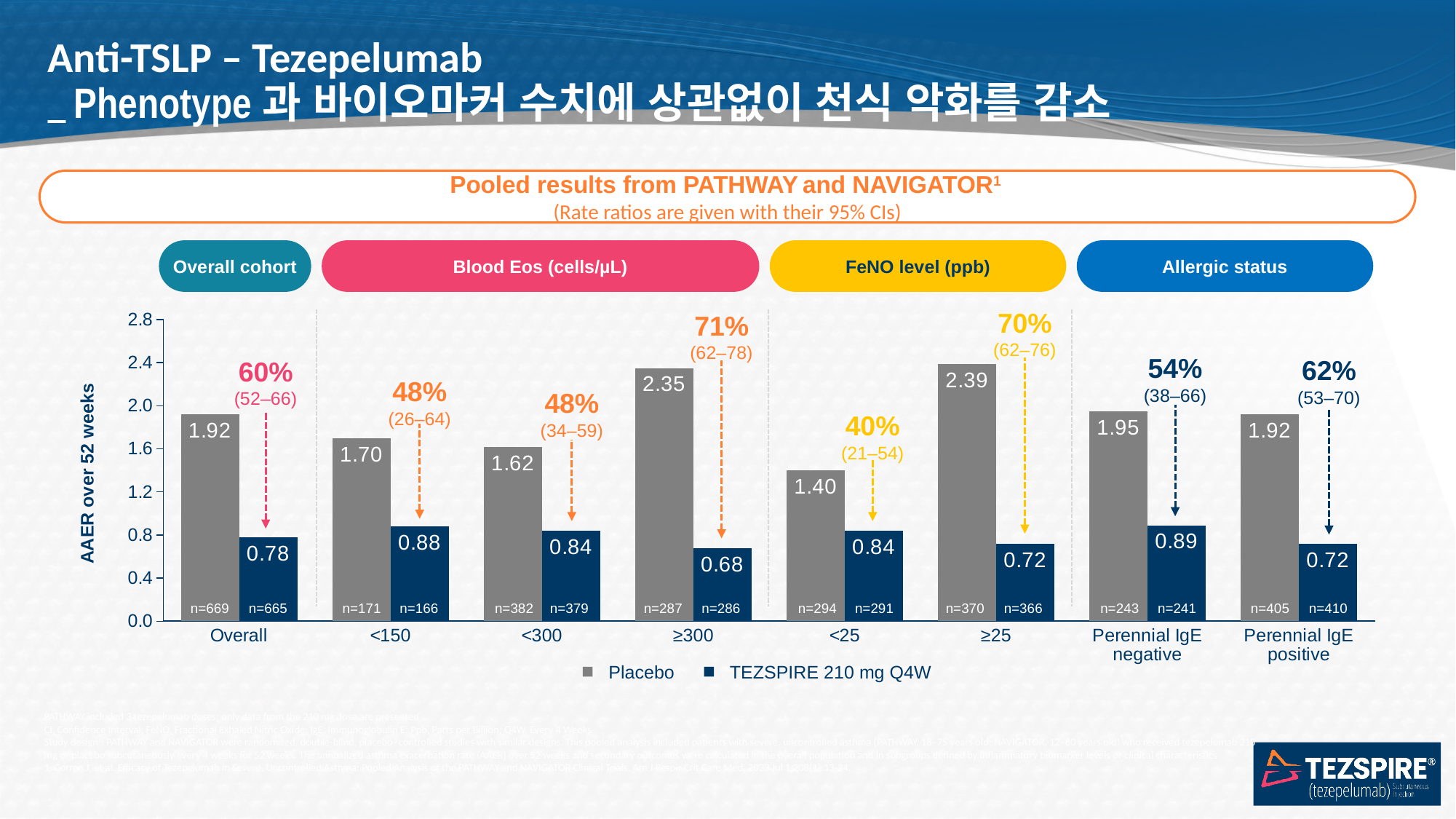

# Anti-TSLP – Tezepelumab _ Phenotype과 바이오마커 수치에 상관없이 천식 악화를 감소
Pooled results from PATHWAY and NAVIGATOR1
(Rate ratios are given with their 95% CIs)
Overall cohort
Blood Eos (cells/µL)
FeNO level (ppb)
Allergic status

### Chart

| Category | Placebo | Tezepelumab
210 mg Q4W |
|---|---|---|
| Overall | 1.92 | 0.78 |
| <150 | 1.7 | 0.88 |
| <300 | 1.62 | 0.84 |
| ≥300 | 2.35 | 0.68 |
| <25 | 1.4 | 0.84 |
| ≥25 | 2.39 | 0.72 |
| Perennial IgE
negative | 1.95 | 0.89 |
| Perennial IgE
positive | 1.92 | 0.72 |
70%
(62–76)
71%
(62–78)
54%
(38–66)
62%
(53–70)
60%
(52–66)
48%
(26–64)
48%
(34–59)

40%
(21–54)
AAER over 52 weeks
n=669
n=665
n=171
n=166
n=382
n=379
n=287
n=286
n=294
n=291
n=370
n=366
n=243
n=241
n=405
n=410
Placebo
TEZSPIRE 210 mg Q4W

PATHWAY included 3 tezepelumab doses; only data from the 210 mg dose are presented
CI, Confidence Interval; FeNO, Fractional Exhaled Nitric Oxide; IgE, Immunoglobulin E; Ppb, Parts per Billion; Q4W, Every 4 Weeks
Study design1: PATHWAY and NAVIGATOR were randomized, double-blind, placebo- controlled studies with similar designs. This pooled analysis included patients with severe, uncontrolled asthma (PATHWAY, 18–75 years old; NAVIGATOR, 12–80 years old) who received tezepelumab 210 mg or placebo subcutaneously every 4 weeks for 52 weeks. The annualized asthma exacerbation rate (AAER) over 52 weeks and secondary outcomes were calculated in the overall population and in subgroups defined by inflammatory biomarker levels or clinical characteristics
1. Corren J, et al. Efficacy of Tezepelumab in Severe, Uncontrolled Asthma: Pooled Analysis of the PATHWAY and NAVIGATOR Clinical Trials. Am J Respir Crit Care Med. 2023 Jul 1;208(1):13-24.